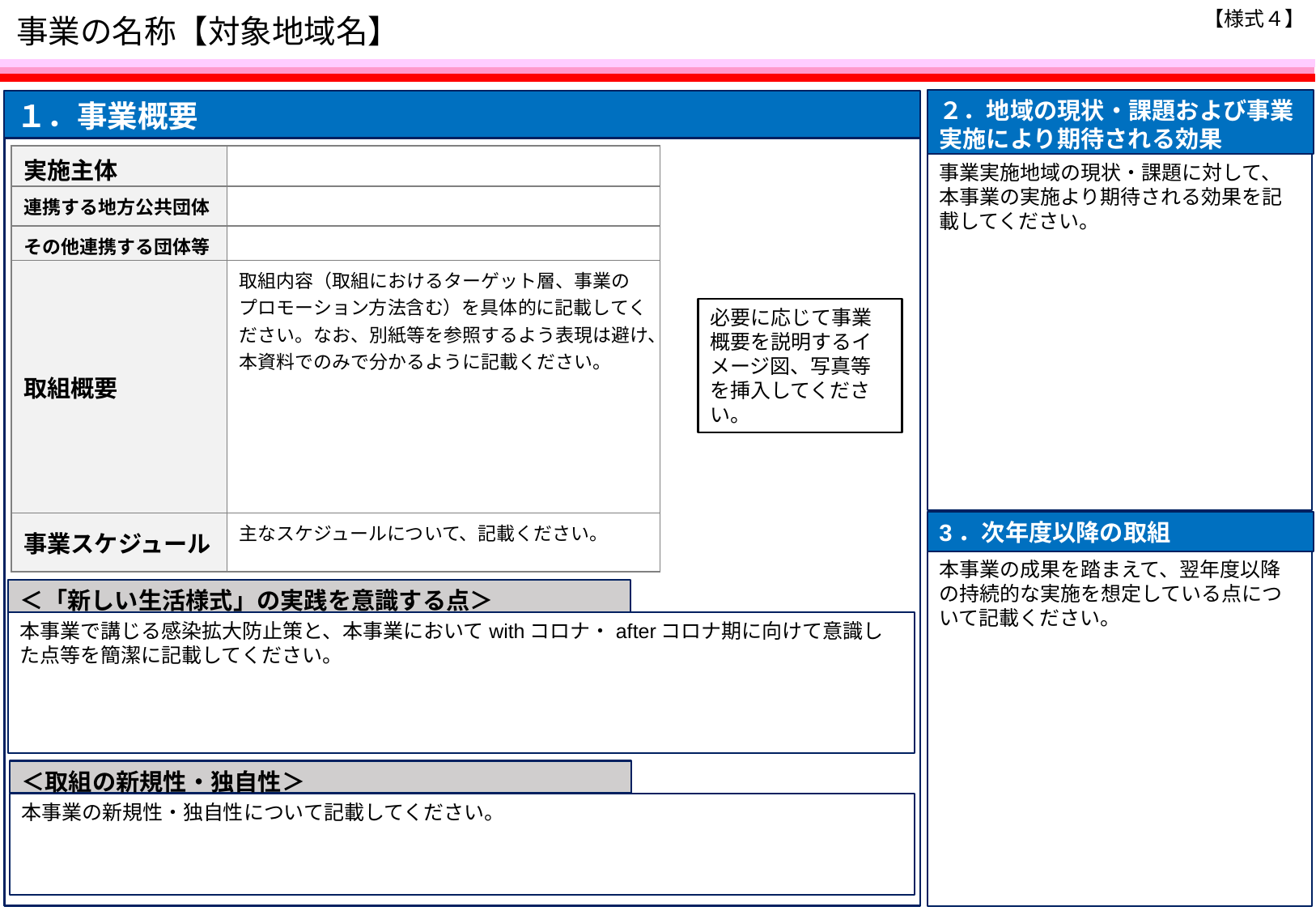

【様式４】
# 事業の名称【対象地域名】
２．地域の現状・課題および事業実施により期待される効果
１．事業概要

| 実施主体 |  |
| --- | --- |
| 連携する地方公共団体 |  |
| その他連携する団体等 |  |
| 取組概要 | 取組内容（取組におけるターゲット層、事業のプロモーション方法含む）を具体的に記載してください。なお、別紙等を参照するよう表現は避け、本資料でのみで分かるように記載ください。 |
| 事業スケジュール | 主なスケジュールについて、記載ください。 |
事業実施地域の現状・課題に対して、本事業の実施より期待される効果を記載してください。
必要に応じて事業概要を説明するイメージ図、写真等を挿入してください。
3．次年度以降の取組
本事業の成果を踏まえて、翌年度以降の持続的な実施を想定している点について記載ください。
＜「新しい生活様式」の実践を意識する点＞
本事業で講じる感染拡大防止策と、本事業においてwithコロナ・afterコロナ期に向けて意識した点等を簡潔に記載してください。
＜取組の新規性・独自性＞
本事業の新規性・独自性について記載してください。